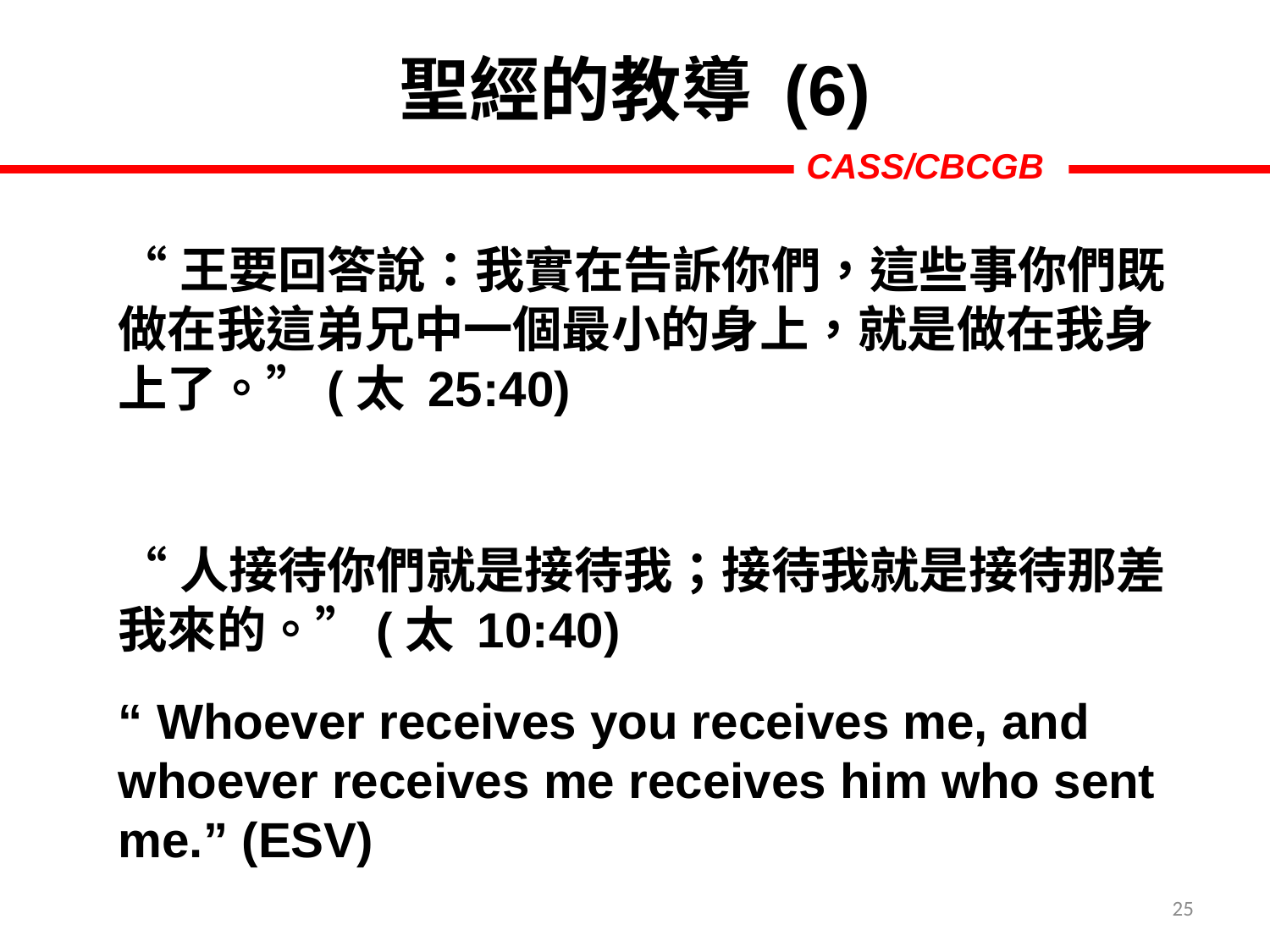

聖經的教導 (6)
“王要回答說：我實在告訴你們，這些事你們既做在我這弟兄中一個最小的身上，就是做在我身上了。”(太 25:40)

“人接待你們就是接待我；接待我就是接待那差我來的。”(太 10:40)
“ Whoever receives you receives me, and whoever receives me receives him who sent me.” (ESV)
25